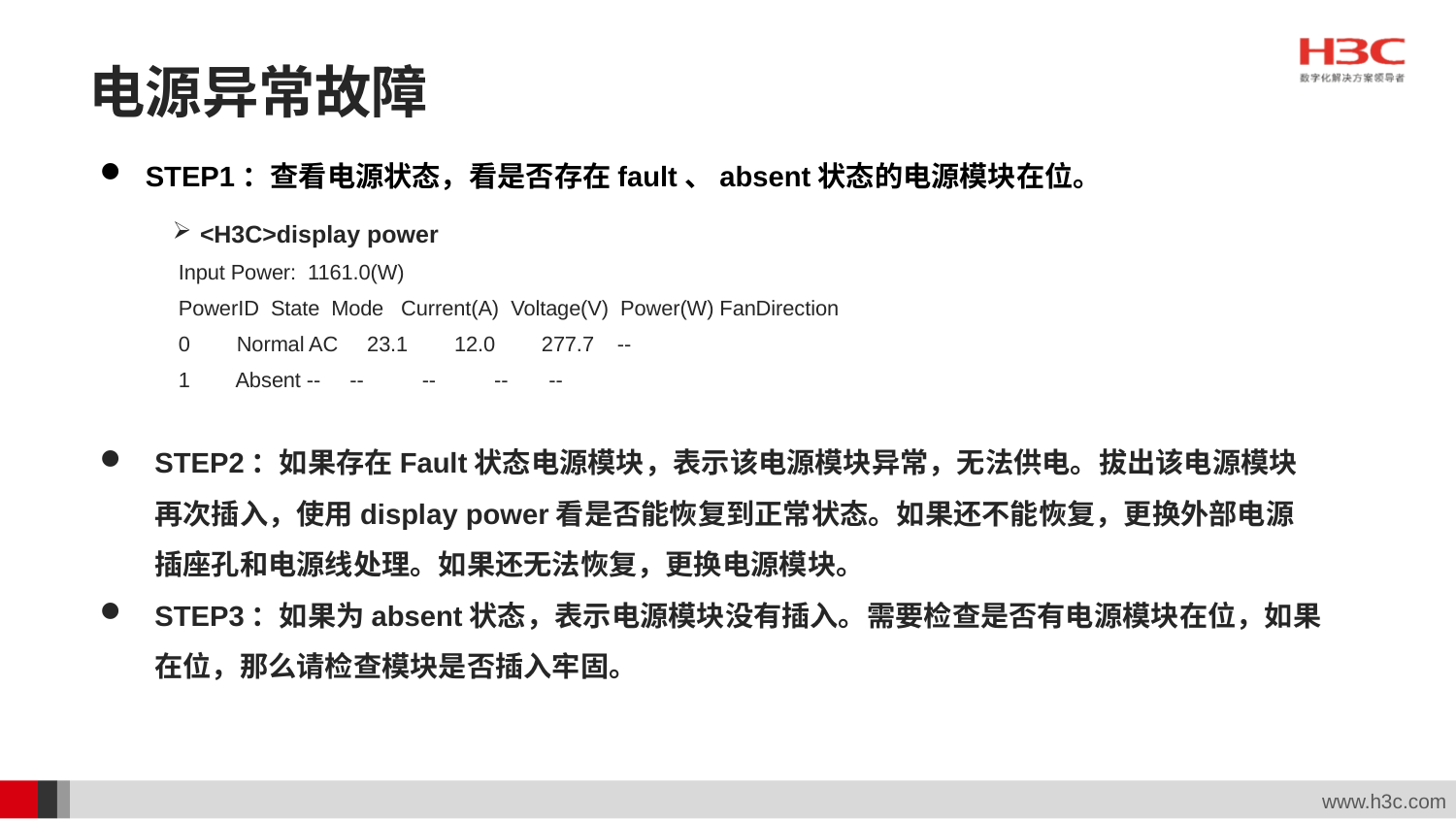

# 电源异常故障
STEP1：查看电源状态，看是否存在fault、absent状态的电源模块在位。
<H3C>display power
 Input Power:  1161.0(W)
 PowerID  State  Mode   Current(A)  Voltage(V)  Power(W) FanDirection
 0        Normal AC     23.1        12.0        277.7    --
 1        Absent --     --          --          --       --

STEP2：如果存在Fault状态电源模块，表示该电源模块异常，无法供电。拔出该电源模块再次插入，使用display power看是否能恢复到正常状态。如果还不能恢复，更换外部电源插座孔和电源线处理。如果还无法恢复，更换电源模块。
STEP3：如果为absent状态，表示电源模块没有插入。需要检查是否有电源模块在位，如果在位，那么请检查模块是否插入牢固。